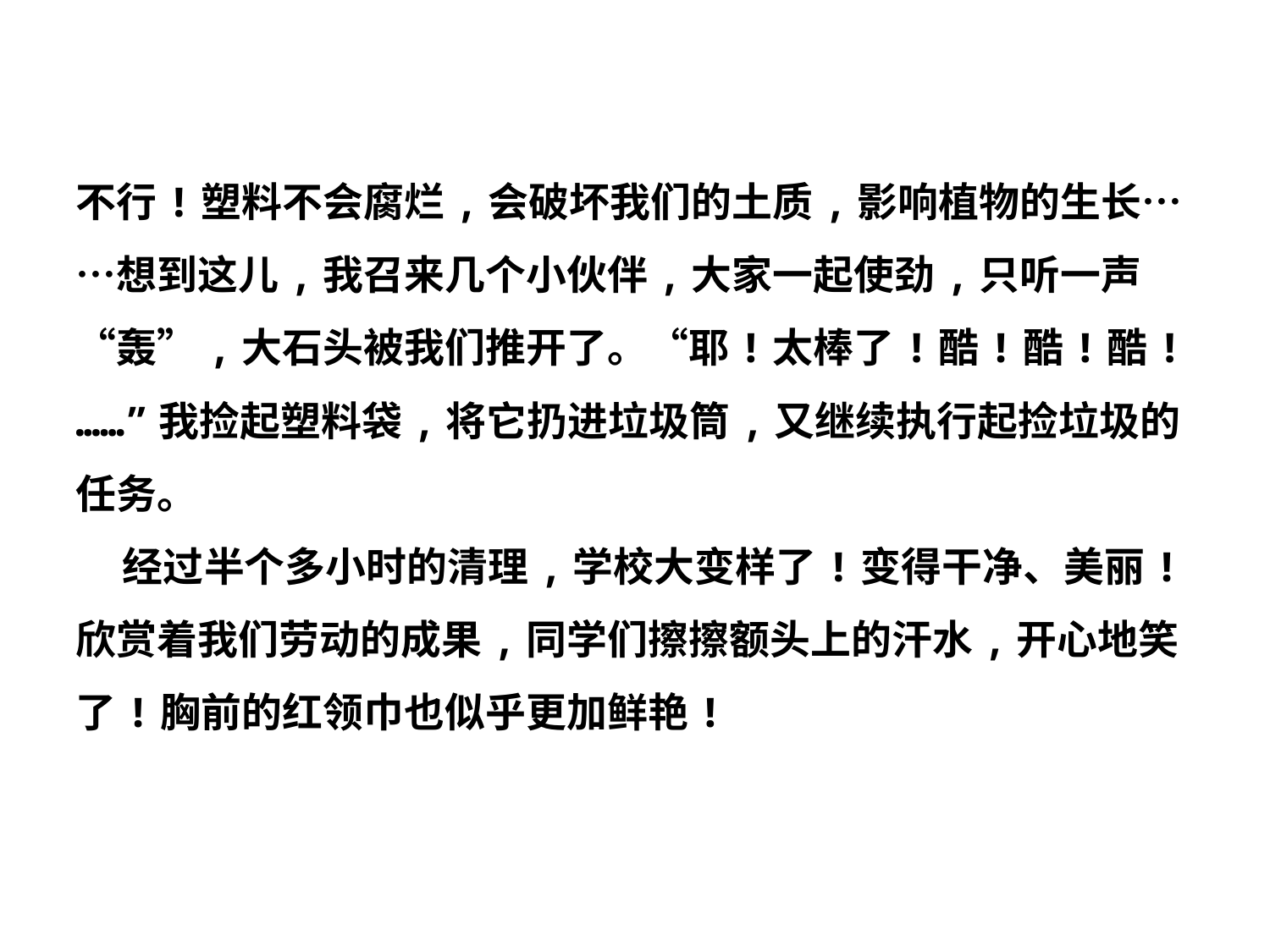

不行!塑料不会腐烂,会破坏我们的土质,影响植物的生长……想到这儿,我召来几个小伙伴,大家一起使劲,只听一声“轰”,大石头被我们推开了。“耶!太棒了!酷!酷!酷!……”我捡起塑料袋,将它扔进垃圾筒,又继续执行起捡垃圾的任务。
    经过半个多小时的清理,学校大变样了!变得干净、美丽!欣赏着我们劳动的成果,同学们擦擦额头上的汗水,开心地笑了!胸前的红领巾也似乎更加鲜艳!